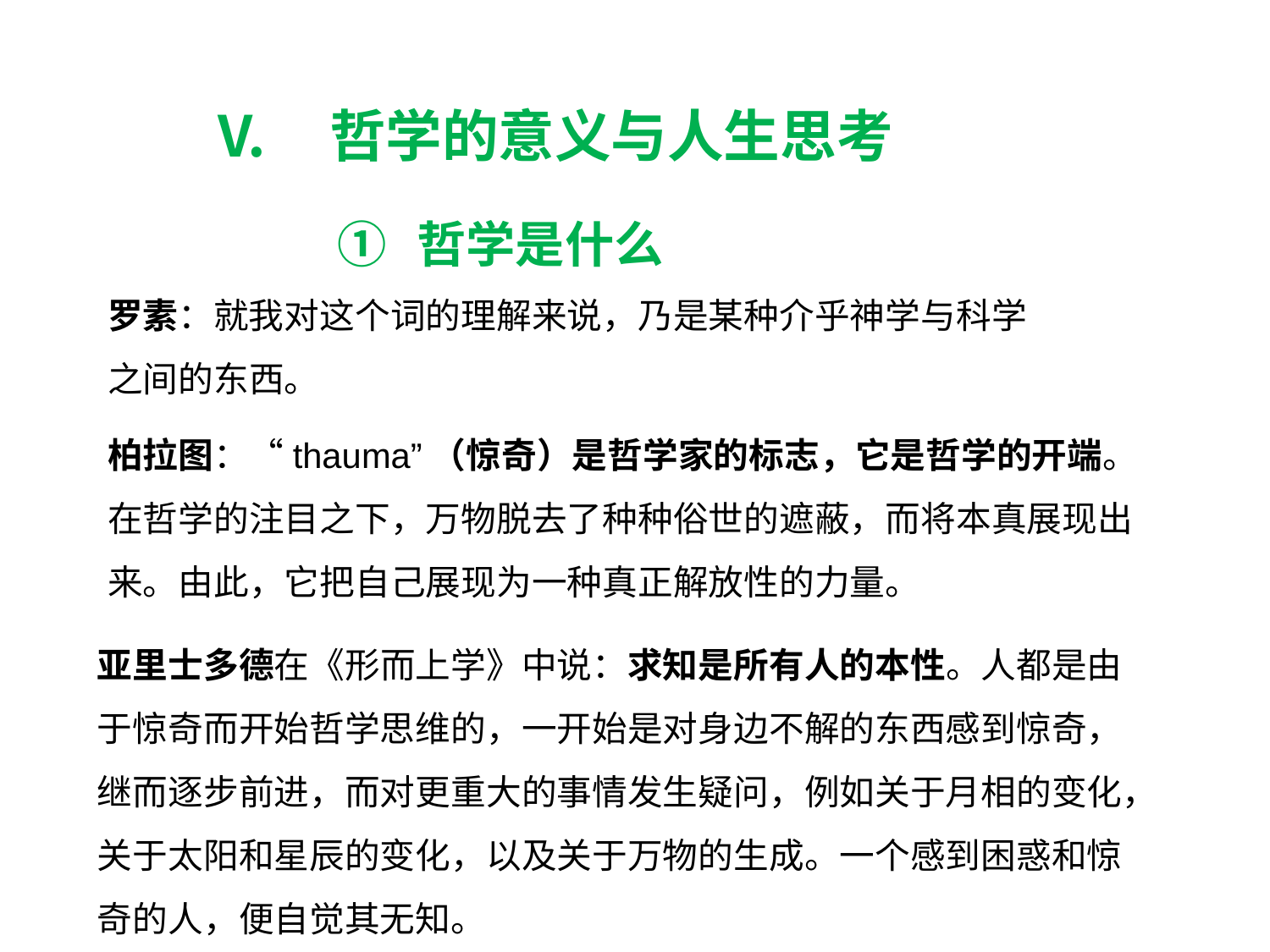

哲学的意义与人生思考
哲学是什么
罗素：就我对这个词的理解来说，乃是某种介乎神学与科学
之间的东西。
柏拉图：“thauma”（惊奇）是哲学家的标志，它是哲学的开端。
在哲学的注目之下，万物脱去了种种俗世的遮蔽，而将本真展现出
来。由此，它把自己展现为一种真正解放性的力量。
亚里士多德在《形而上学》中说：求知是所有人的本性。人都是由于惊奇而开始哲学思维的，一开始是对身边不解的东西感到惊奇，继而逐步前进，而对更重大的事情发生疑问，例如关于月相的变化，关于太阳和星辰的变化，以及关于万物的生成。一个感到困惑和惊奇的人，便自觉其无知。